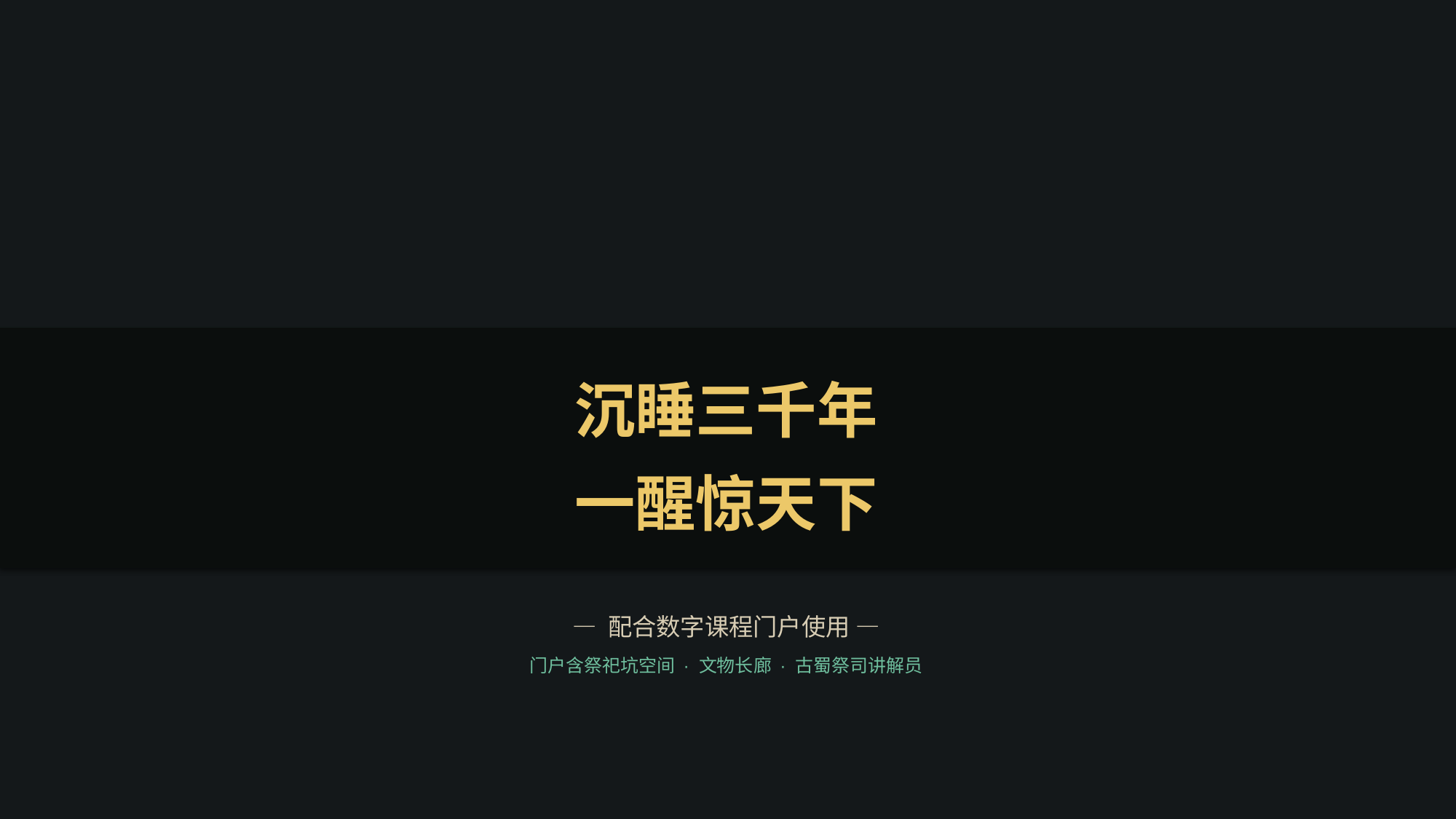

沉睡三千年
一醒惊天下
— 配合数字课程门户使用 —
门户含祭祀坑空间 · 文物长廊 · 古蜀祭司讲解员